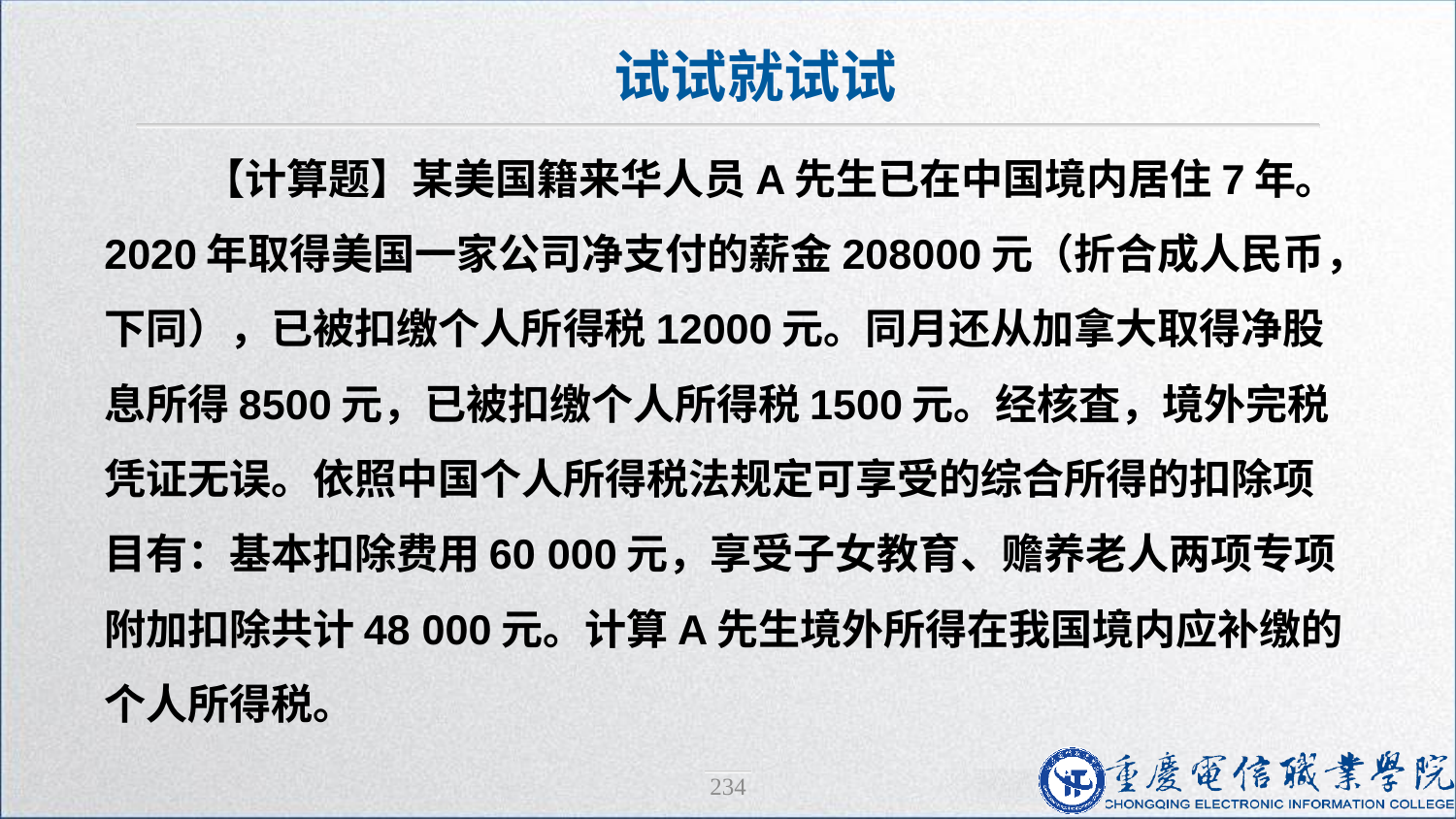

试试就试试
 【计算题】某美国籍来华人员A先生已在中国境内居住7年。2020年取得美国一家公司净支付的薪金208000元（折合成人民币，下同），已被扣缴个人所得税12000元。同月还从加拿大取得净股息所得8500元，已被扣缴个人所得税1500元。经核査，境外完税凭证无误。依照中国个人所得税法规定可享受的综合所得的扣除项目有：基本扣除费用60 000元，享受子女教育、赡养老人两项专项附加扣除共计48 000元。计算A先生境外所得在我国境内应补缴的个人所得税。
234